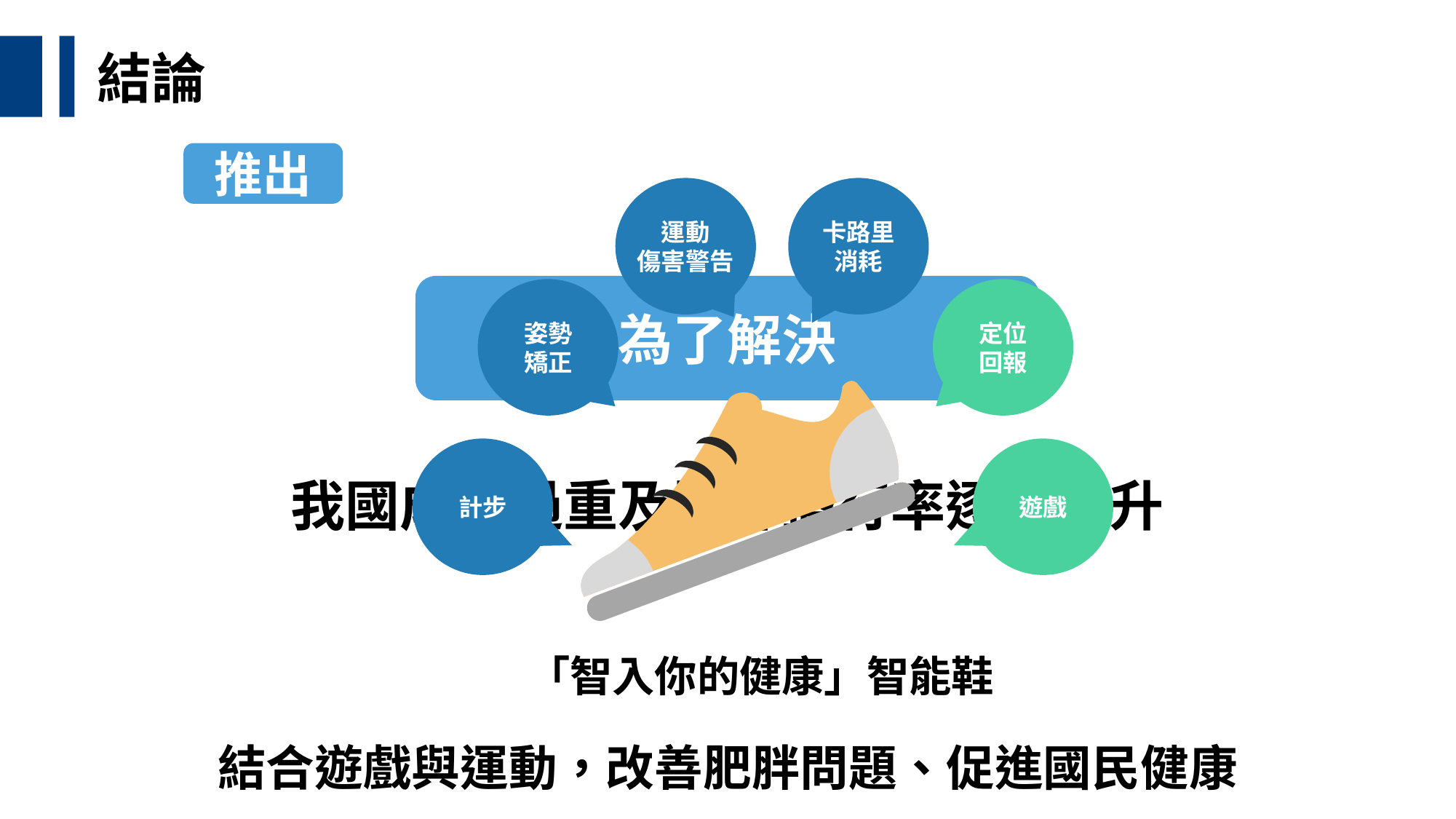

結論
推出
運動
傷害警告
卡路里
消耗
姿勢
矯正
定位
回報

「智入你的健康」智能鞋
計步
遊戲
為了解決
我國成人過重及肥胖盛行率逐年上升
結合遊戲與運動，改善肥胖問題、促進國民健康